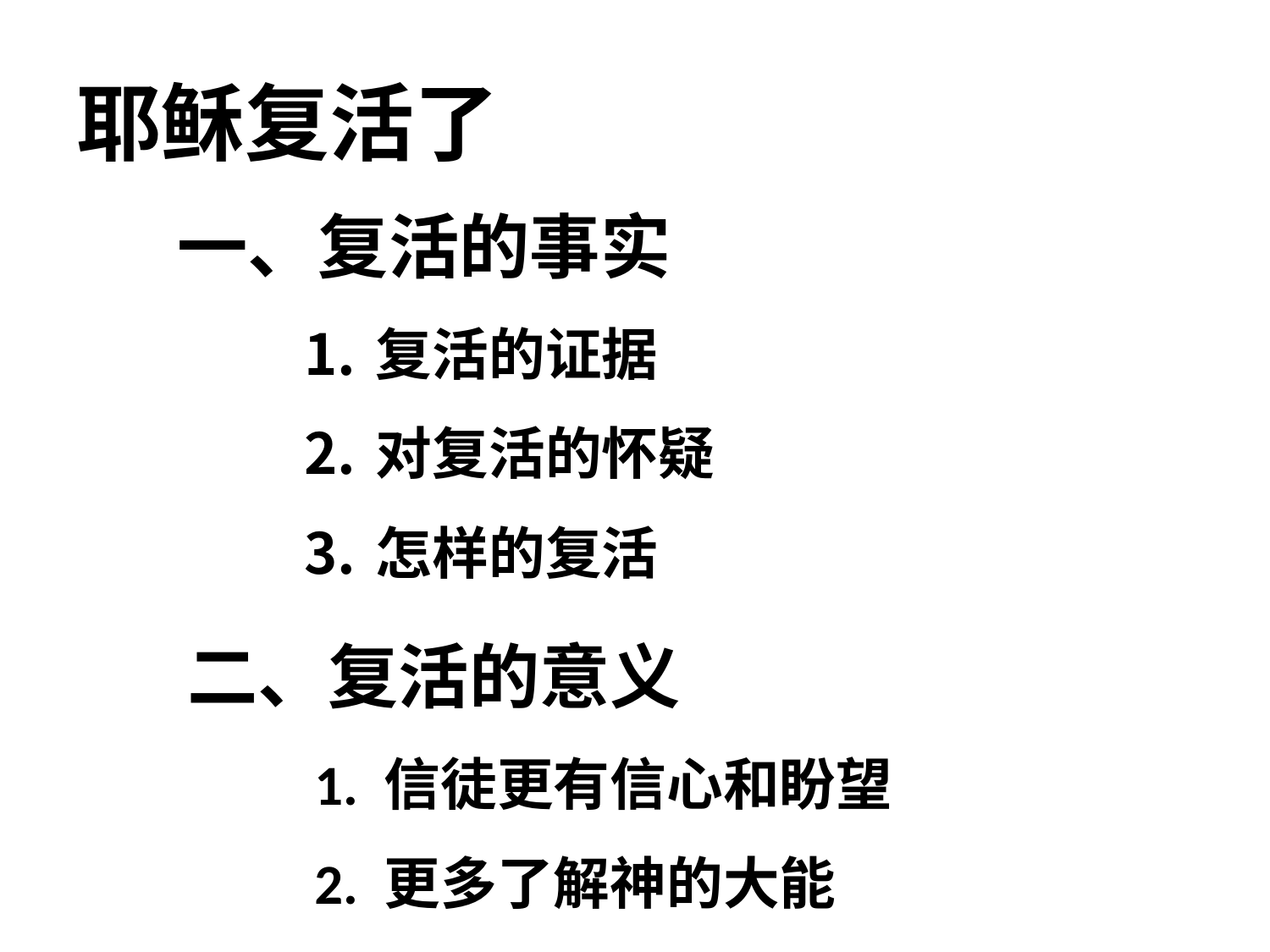

# 耶稣复活了
一、复活的事实
复活的证据
对复活的怀疑
怎样的复活
二、复活的意义
	1. 信徒更有信心和盼望
	2. 更多了解神的大能